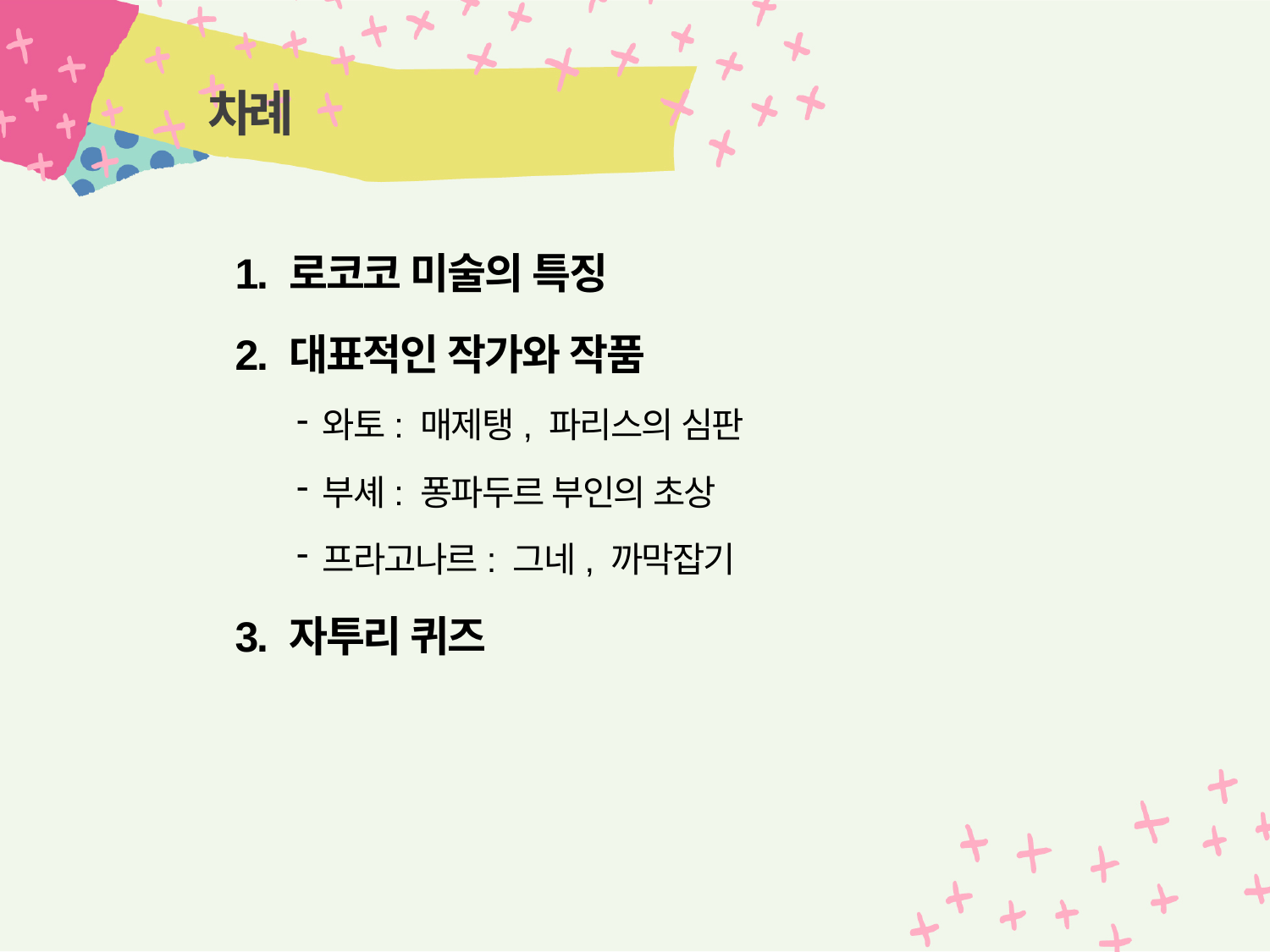

# 차례
1. 로코코 미술의 특징
2. 대표적인 작가와 작품
와토: 매제탱, 파리스의 심판
부셰: 퐁파두르 부인의 초상
프라고나르: 그네, 까막잡기
3. 자투리 퀴즈